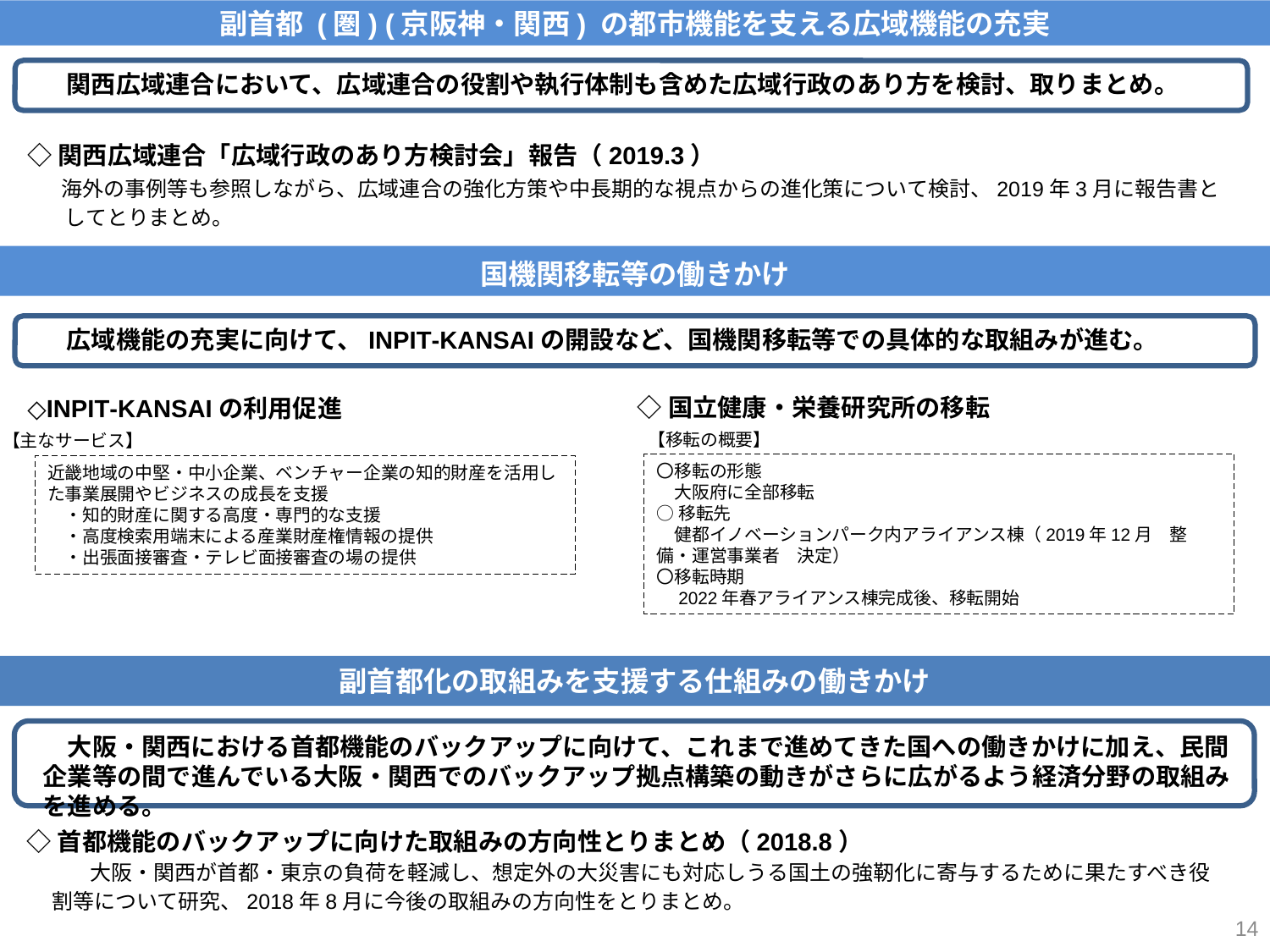

副首都 (圏) (京阪神・関西) の都市機能を支える広域機能の充実
　関西広域連合において、広域連合の役割や執行体制も含めた広域行政のあり方を検討、取りまとめ。
◇関西広域連合「広域行政のあり方検討会」報告（2019.3）

　海外の事例等も参照しながら、広域連合の強化方策や中長期的な視点からの進化策について検討、2019年3月に報告書としてとりまとめ。
国機関移転等の働きかけ
　広域機能の充実に向けて、INPIT‐KANSAIの開設など、国機関移転等での具体的な取組みが進む。
◇国立健康・栄養研究所の移転

◇INPIT‐KANSAIの利用促進
【主なサービス】
【移転の概要】
〇移転の形態
　大阪府に全部移転
○移転先
　健都イノベーションパーク内アライアンス棟（2019年12月　整備・運営事業者　決定）
〇移転時期
　2022年春アライアンス棟完成後、移転開始
近畿地域の中堅・中小企業、ベンチャー企業の知的財産を活用した事業展開やビジネスの成長を支援
　・知的財産に関する高度・専門的な支援
　・高度検索用端末による産業財産権情報の提供
　・出張面接審査・テレビ面接審査の場の提供
副首都化の取組みを支援する仕組みの働きかけ
　大阪・関西における首都機能のバックアップに向けて、これまで進めてきた国への働きかけに加え、民間企業等の間で進んでいる大阪・関西でのバックアップ拠点構築の動きがさらに広がるよう経済分野の取組みを進める。
◇首都機能のバックアップに向けた取組みの方向性とりまとめ（2018.8）
　　　大阪・関西が首都・東京の負荷を軽減し、想定外の大災害にも対応しうる国土の強靭化に寄与するために果たすべき役割等について研究、2018年8月に今後の取組みの方向性をとりまとめ。

14